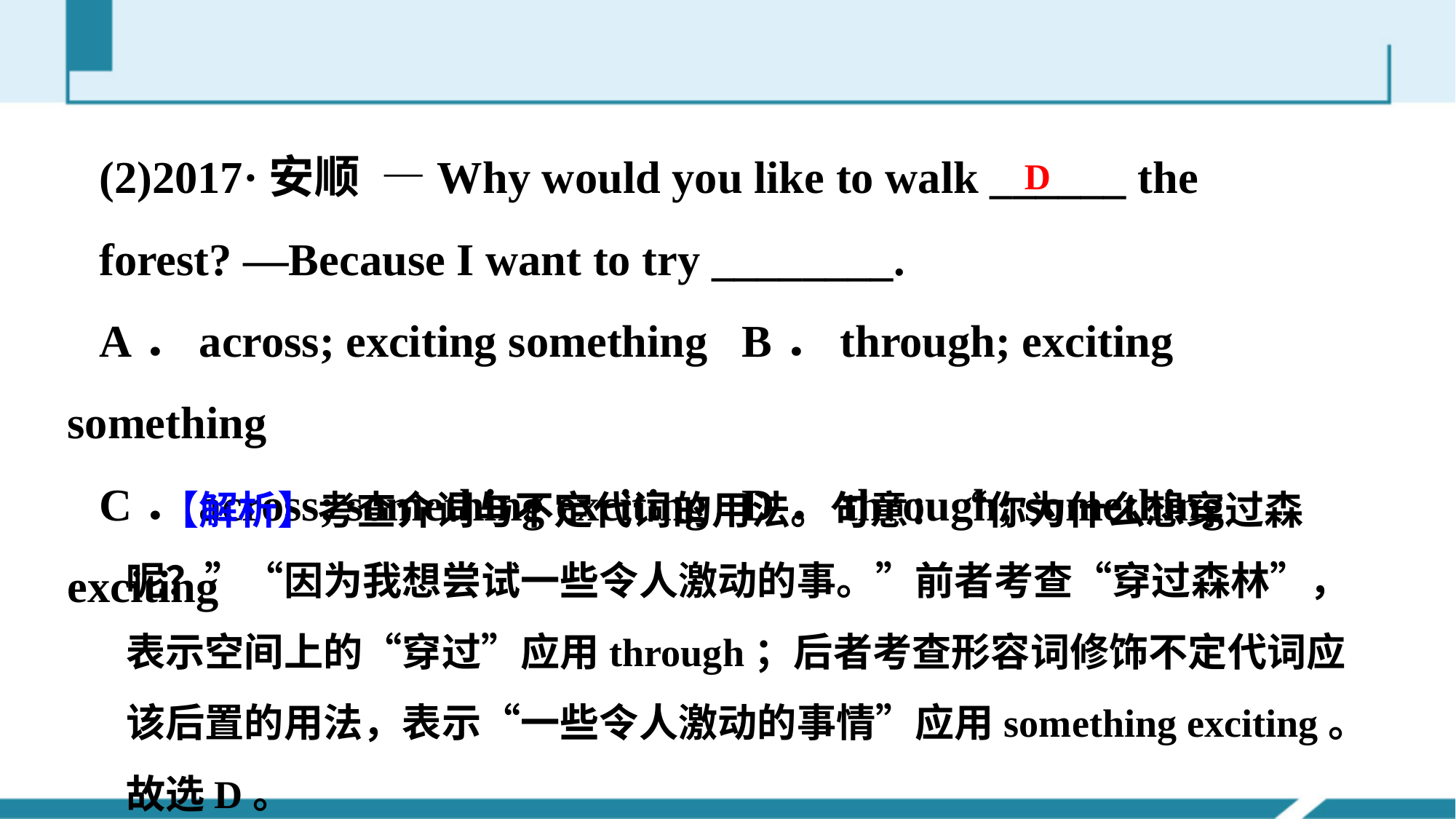

(2)2017·安顺  —Why would you like to walk ______ the
forest? —Because I want to try ________.
A．across; exciting something   B．through; exciting something
C．across; something exciting   D．through; something exciting
D
【解析】考查介词与不定代词的用法。句意：“你为什么想穿过森呢？”“因为我想尝试一些令人激动的事。”前者考查“穿过森林”，表示空间上的“穿过”应用through；后者考查形容词修饰不定代词应该后置的用法，表示“一些令人激动的事情”应用something exciting。故选D。